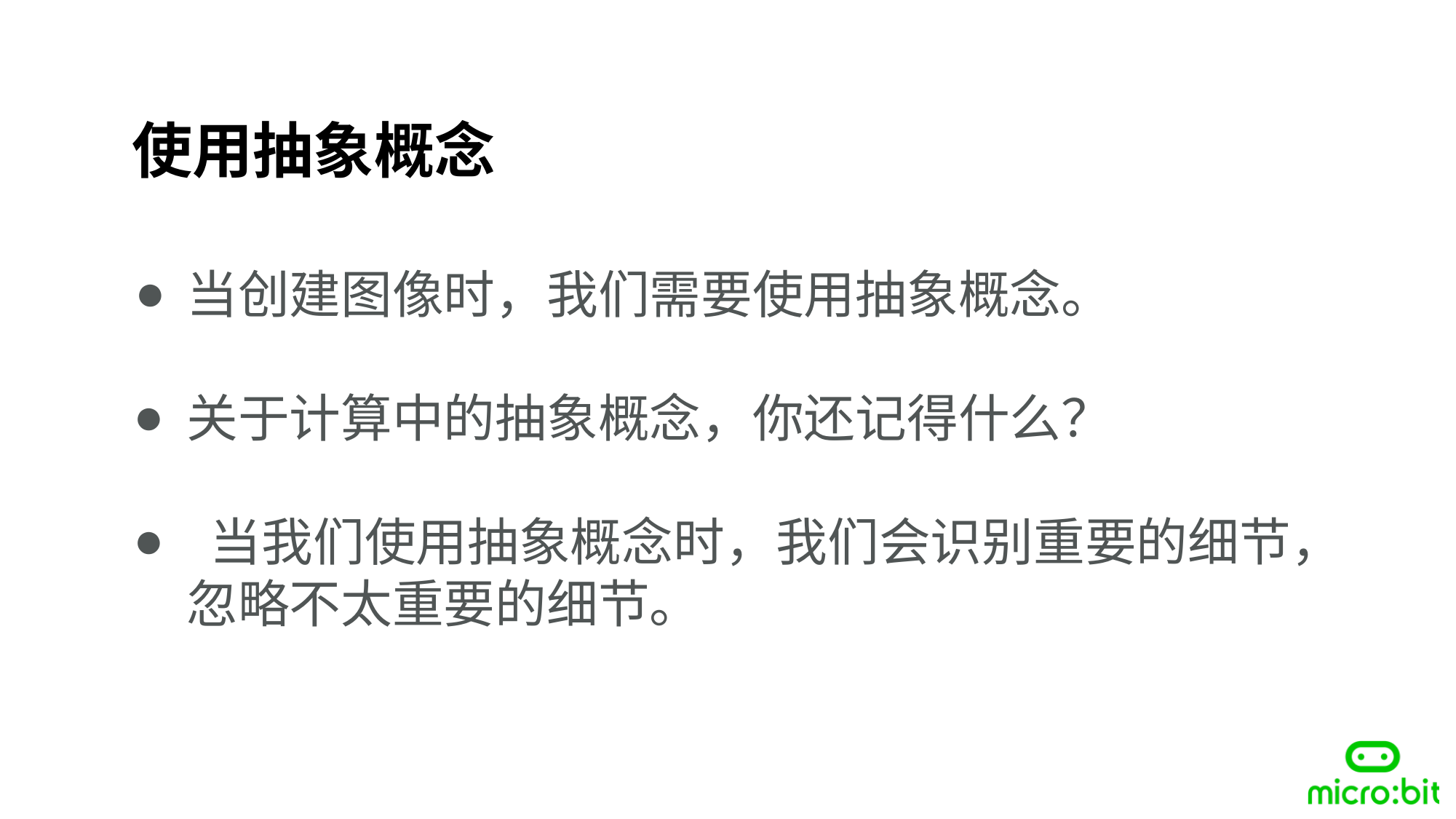

使用抽象概念

当创建图像时，我们需要使用抽象概念。

关于计算中的抽象概念，你还记得什么？

 当我们使用抽象概念时，我们会识别重要的细节，忽略不太重要的细节。